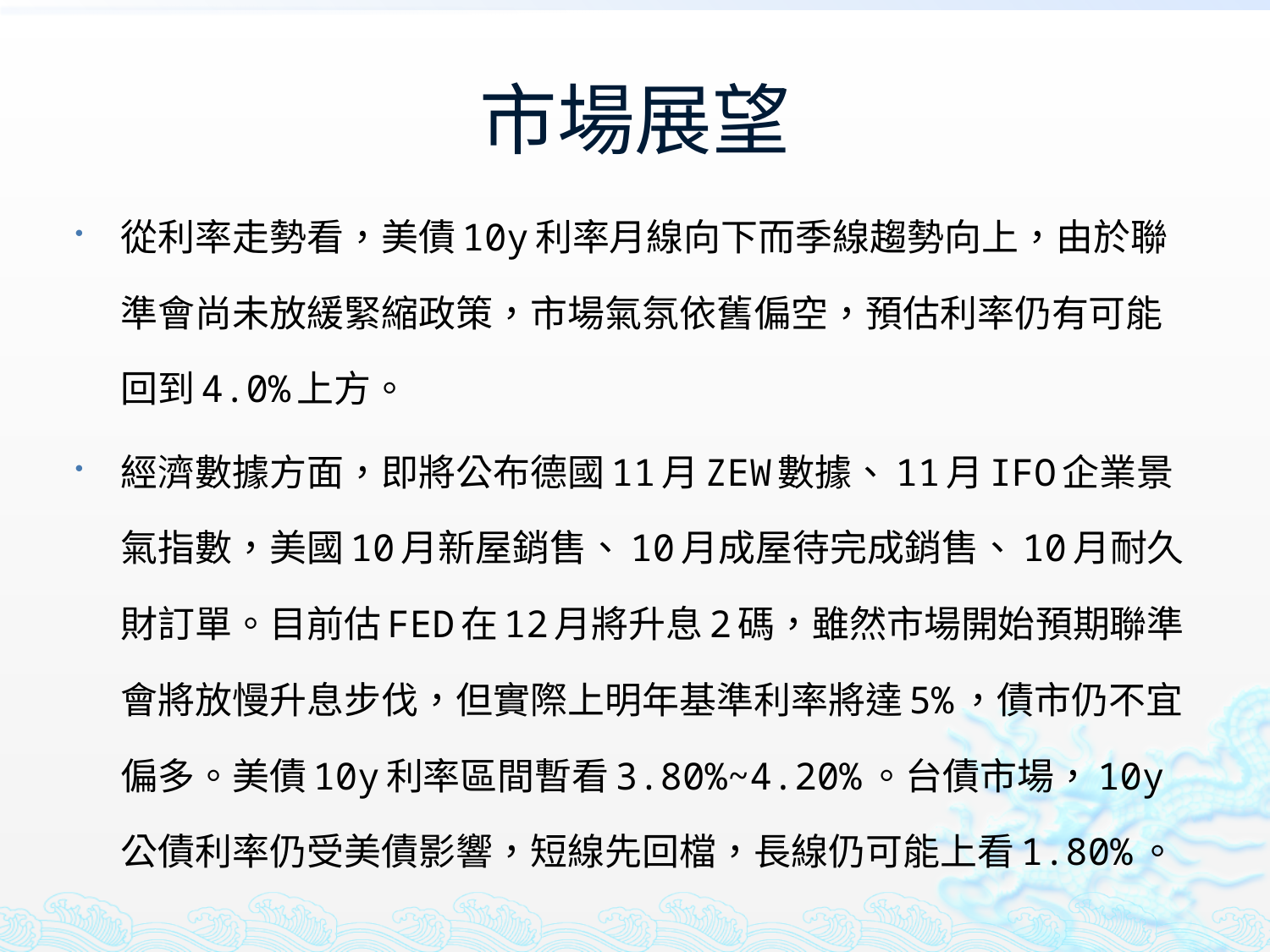

# 市場展望
從利率走勢看，美債10y利率月線向下而季線趨勢向上，由於聯準會尚未放緩緊縮政策，市場氣氛依舊偏空，預估利率仍有可能回到4.0%上方。
經濟數據方面，即將公布德國11月ZEW數據、11月IFO企業景氣指數，美國10月新屋銷售、10月成屋待完成銷售、10月耐久財訂單。目前估FED在12月將升息2碼，雖然市場開始預期聯準會將放慢升息步伐，但實際上明年基準利率將達5%，債市仍不宜偏多。美債10y利率區間暫看3.80%~4.20%。台債市場，10y公債利率仍受美債影響，短線先回檔，長線仍可能上看1.80%。